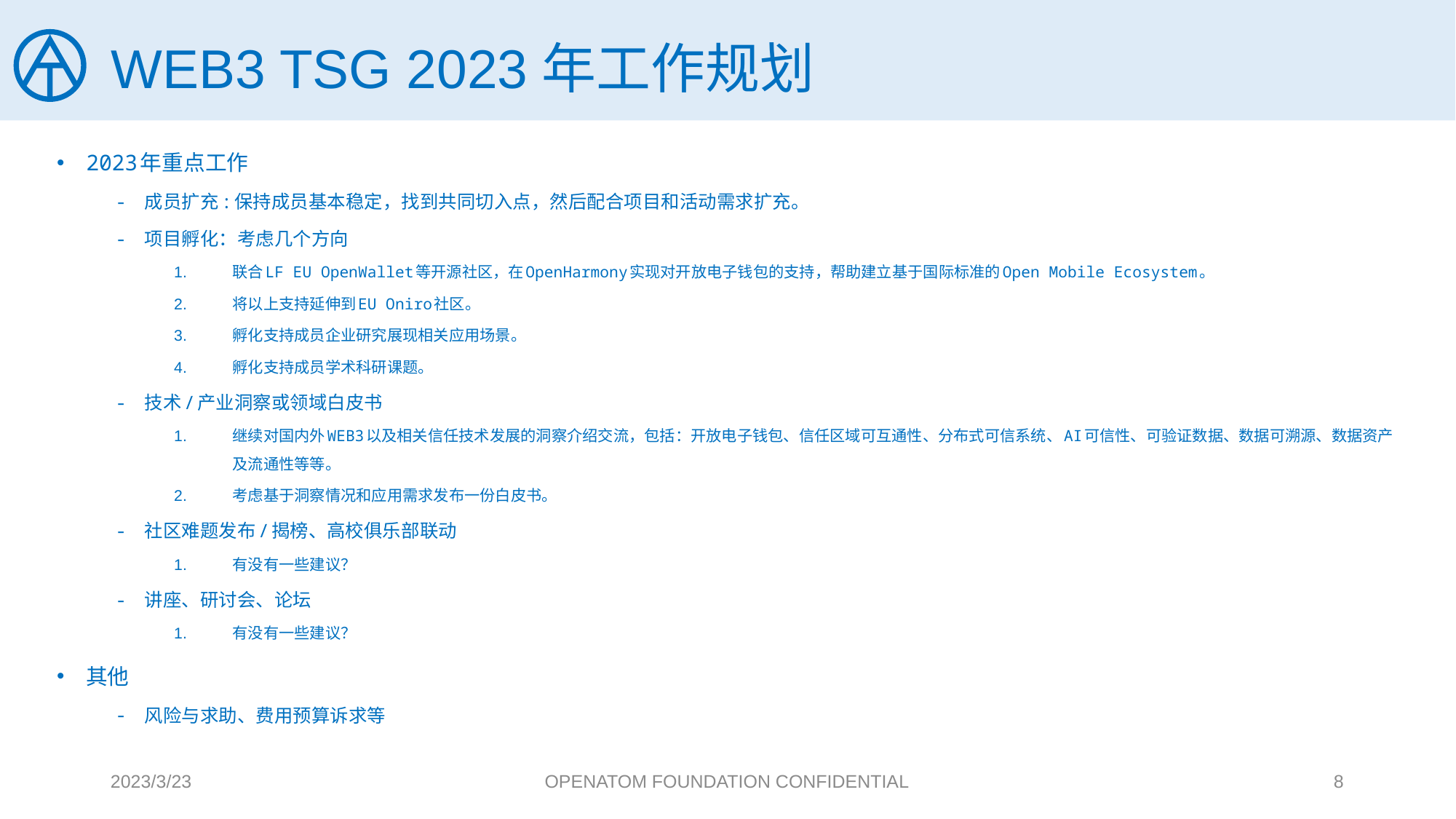

# WEB3 TSG 2023年工作规划
2023年重点工作
成员扩充:保持成员基本稳定，找到共同切入点，然后配合项目和活动需求扩充。
项目孵化：考虑几个方向
联合LF EU OpenWallet等开源社区，在OpenHarmony实现对开放电子钱包的支持，帮助建立基于国际标准的Open Mobile Ecosystem。
将以上支持延伸到EU Oniro社区。
孵化支持成员企业研究展现相关应用场景。
孵化支持成员学术科研课题。
技术/产业洞察或领域白皮书
继续对国内外WEB3以及相关信任技术发展的洞察介绍交流，包括：开放电子钱包、信任区域可互通性、分布式可信系统、AI可信性、可验证数据、数据可溯源、数据资产及流通性等等。
考虑基于洞察情况和应用需求发布一份白皮书。
社区难题发布/揭榜、高校俱乐部联动
有没有一些建议？
讲座、研讨会、论坛
有没有一些建议？
其他
风险与求助、费用预算诉求等